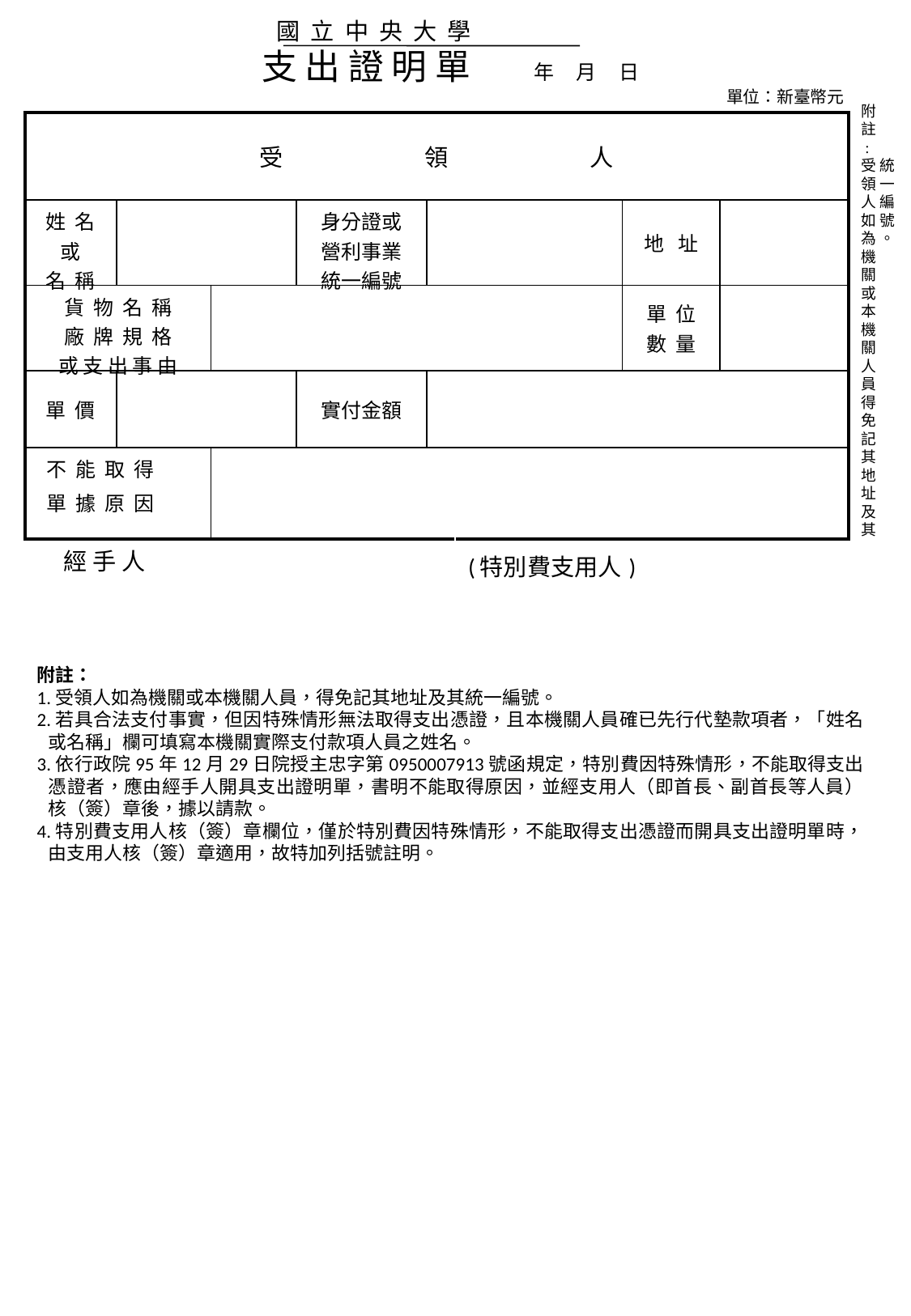

國  立  中  央  大  學
                              支 出 證 明 單        年     月     日

單位：新臺幣元
附
註
 :
受 統
領 一
人 編
如 號
為 。
機
關
或
本
機
關
人
員
得
免
記
其
地
址
及
其
| 受 領 人 |  |  |  |  |  |  |  |
| --- | --- | --- | --- | --- | --- | --- | --- |
| 姓 名 或 名 稱 |  |  | 身分證或 營利事業 統一編號 |  |  | 地 址 |  |
| 貨 物 名 稱 廠 牌 規 格 或 支 出 事 由 |  |  |  |  |  | 單 位 數 量 |  |
| 單 價 |  |  | 實付金額 |  |  |  |  |
|  |  |  |  |  |  |  |  |
|  |  |  |  |  | (特別費支用人) |  |  |
|  |  |  |  |  |  |  |  |

不  能  取  得
單  據  原  因
  經 手 人
附註：
1.受領人如為機關或本機關人員，得免記其地址及其統一編號。
2.若具合法支付事實，但因特殊情形無法取得支出憑證，且本機關人員確已先行代墊款項者，「姓名 或名稱」欄可填寫本機關實際支付款項人員之姓名。
3.依行政院95年12月29日院授主忠字第0950007913號函規定，特別費因特殊情形，不能取得支出憑證者，應由經手人開具支出證明單，書明不能取得原因，並經支用人（即首長、副首長等人員）核（簽）章後，據以請款。
4.特別費支用人核（簽）章欄位，僅於特別費因特殊情形，不能取得支出憑證而開具支出證明單時，由支用人核（簽）章適用，故特加列括號註明。